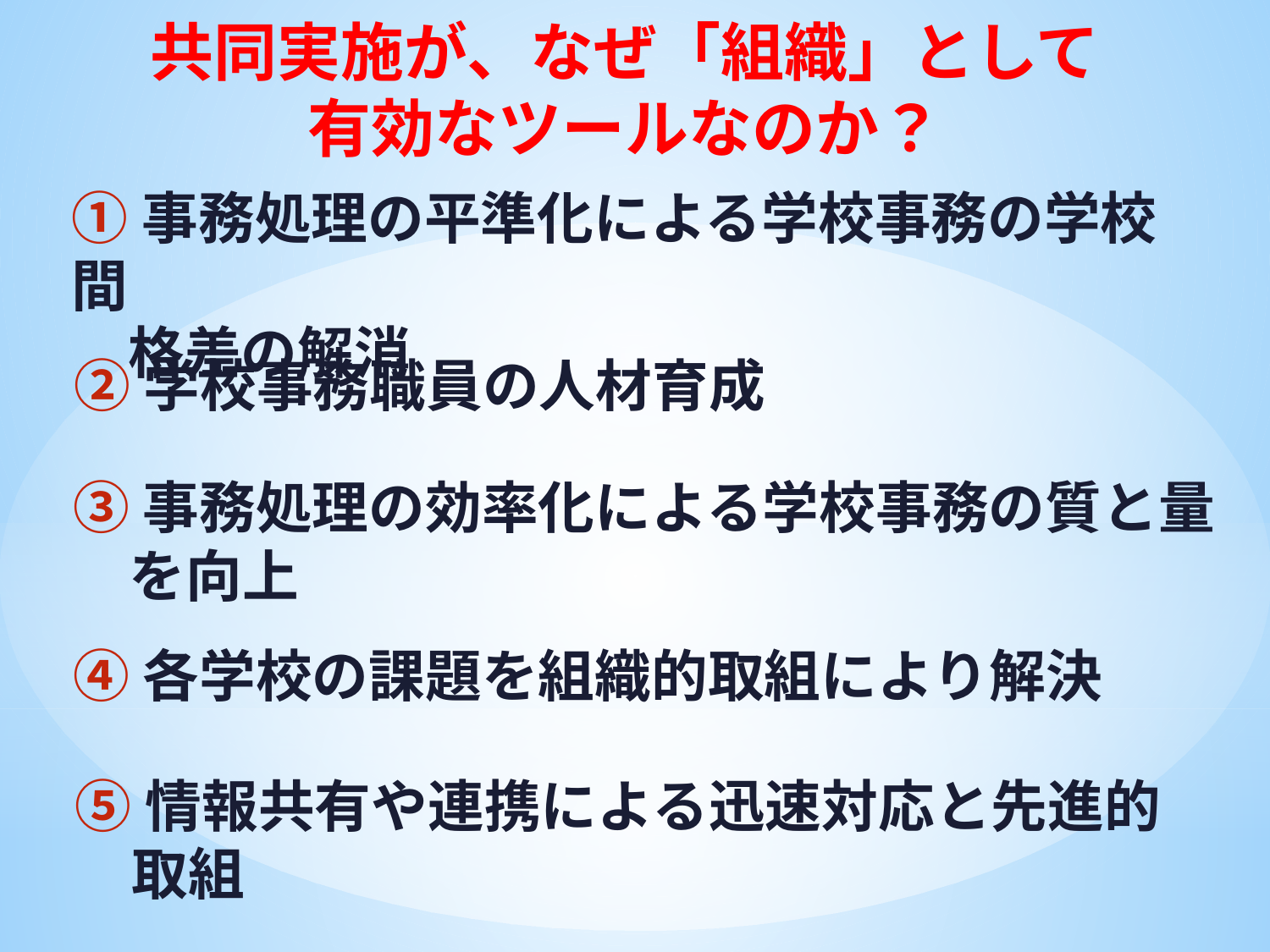

共同実施が、なぜ「組織」として
有効なツールなのか？

①事務処理の平準化による学校事務の学校間
　格差の解消
②学校事務職員の人材育成
③事務処理の効率化による学校事務の質と量
　を向上
④各学校の課題を組織的取組により解決
⑤情報共有や連携による迅速対応と先進的
　取組